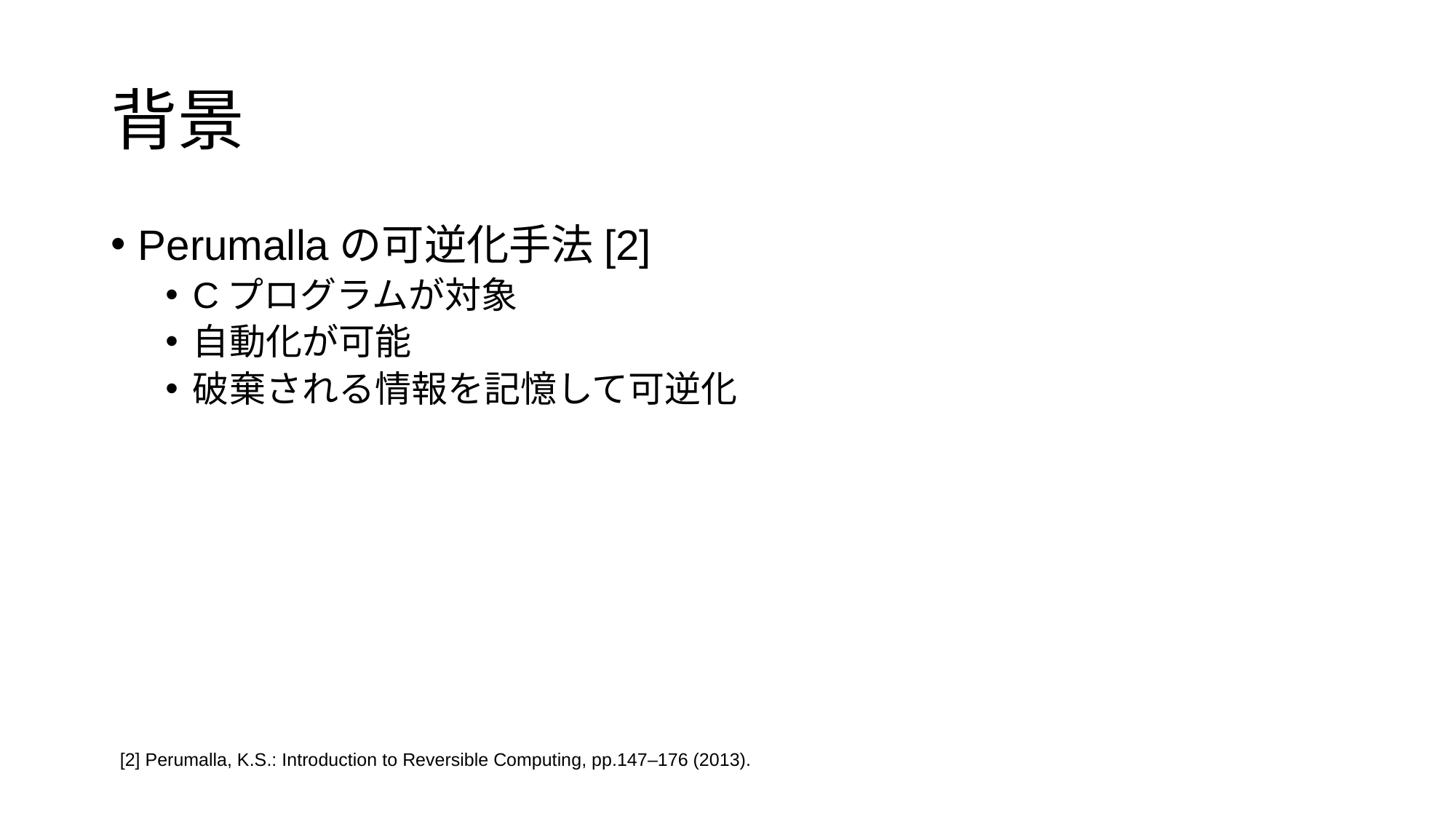

# 背景
Perumallaの可逆化手法[2]
Cプログラムが対象
自動化が可能
破棄される情報を記憶して可逆化

[2] Perumalla, K.S.: Introduction to Reversible Computing, pp.147–176 (2013).